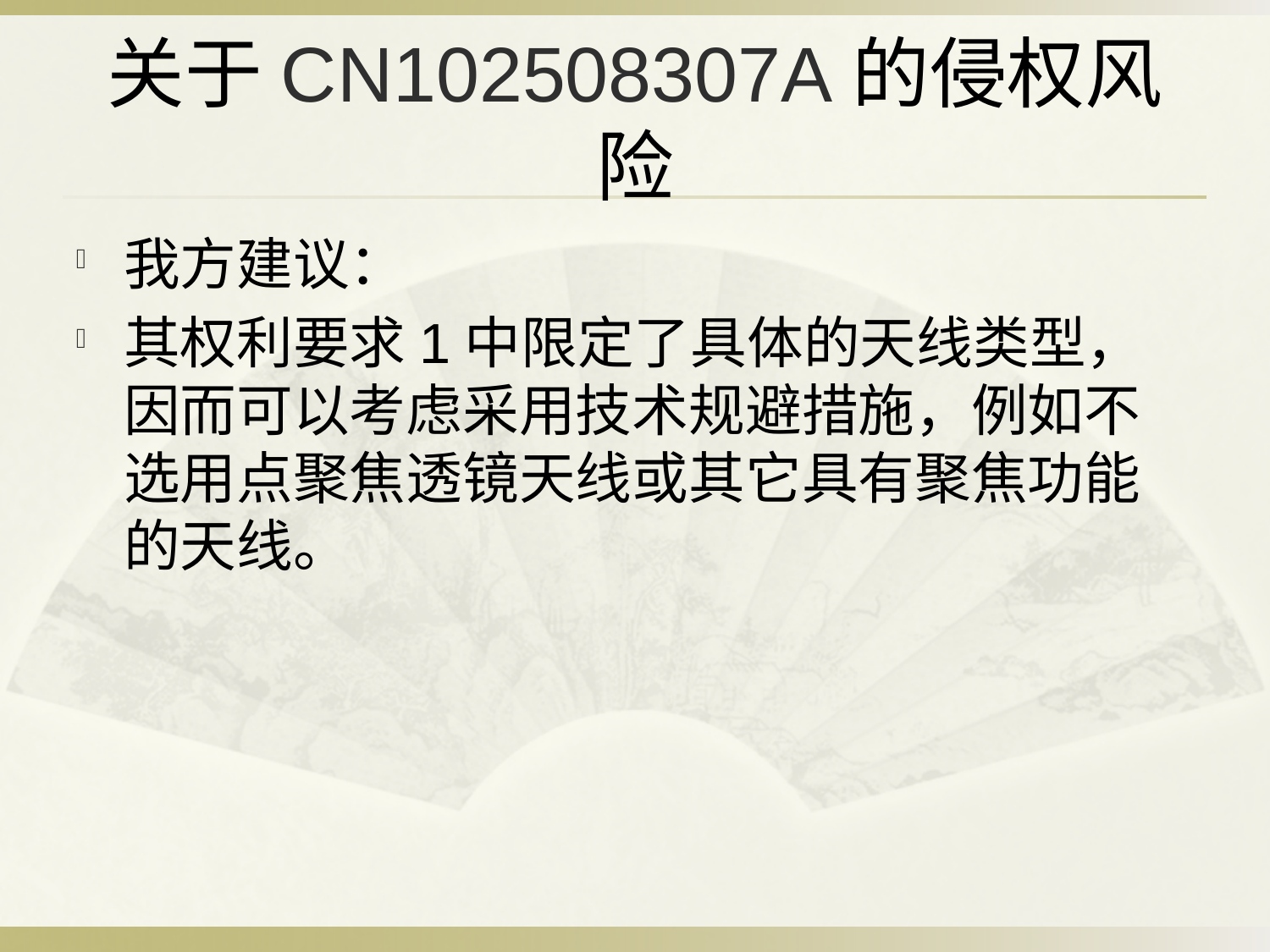

# 关于CN102508307A的侵权风险
我方建议：
其权利要求1中限定了具体的天线类型，因而可以考虑采用技术规避措施，例如不选用点聚焦透镜天线或其它具有聚焦功能的天线。